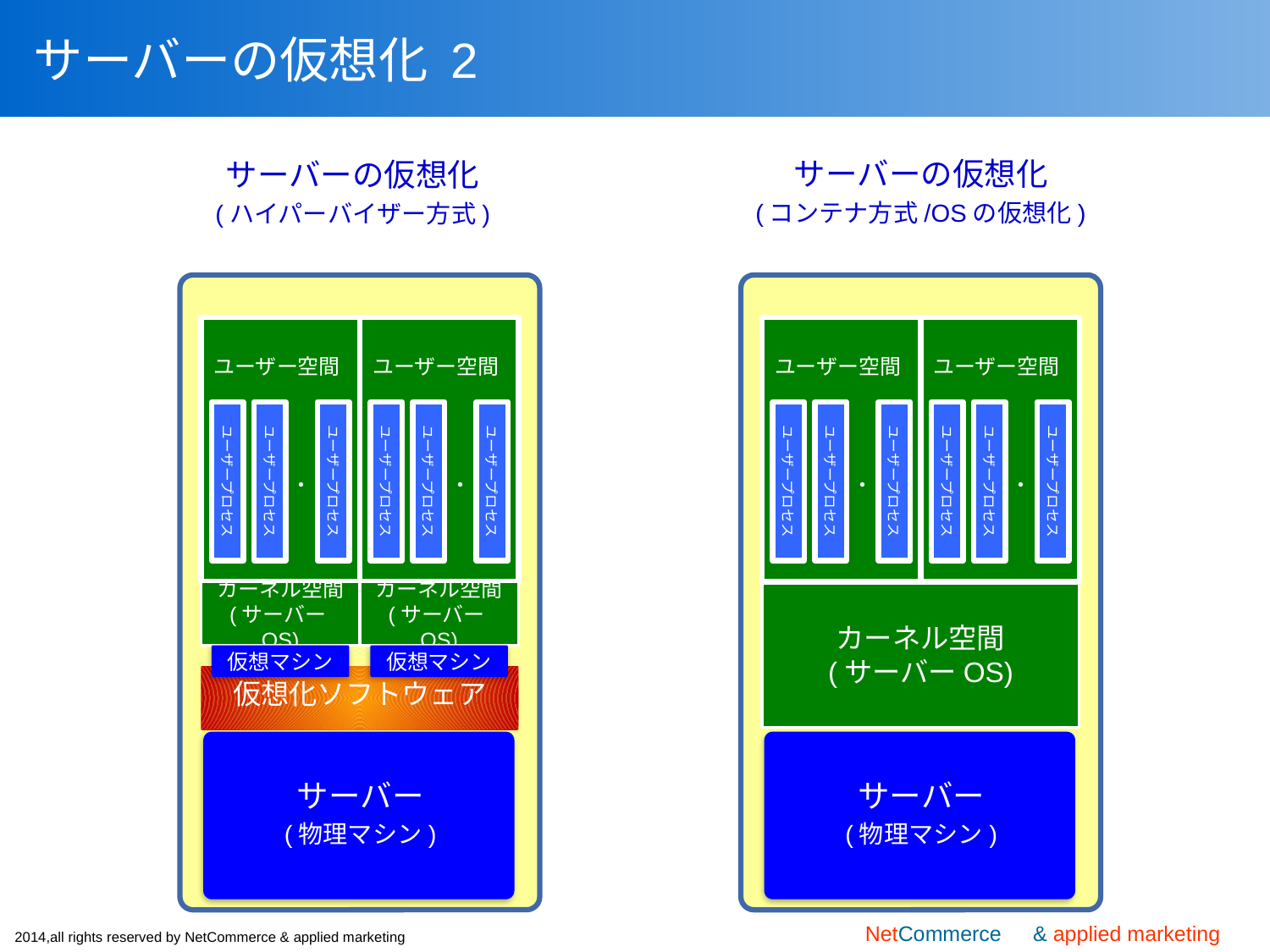

# サーバーの仮想化 2

サーバーの仮想化
(コンテナ方式/OSの仮想化)
サーバーの仮想化
(ハイパーバイザー方式)

ユーザー空間

ユーザー空間

ユーザー空間

ユーザー空間
ユーザープロセス
ユーザープロセス
ユーザープロセス
ユーザープロセス
ユーザープロセス
ユーザープロセス
ユーザープロセス
ユーザープロセス
ユーザープロセス
ユーザープロセス
ユーザープロセス
ユーザープロセス
・
・
・
・
カーネル空間
(サーバーOS)
カーネル空間
(サーバーOS)
カーネル空間
(サーバーOS)
仮想マシン
仮想マシン
仮想化ソフトウェア

サーバー
(物理マシン)
サーバー
(物理マシン)